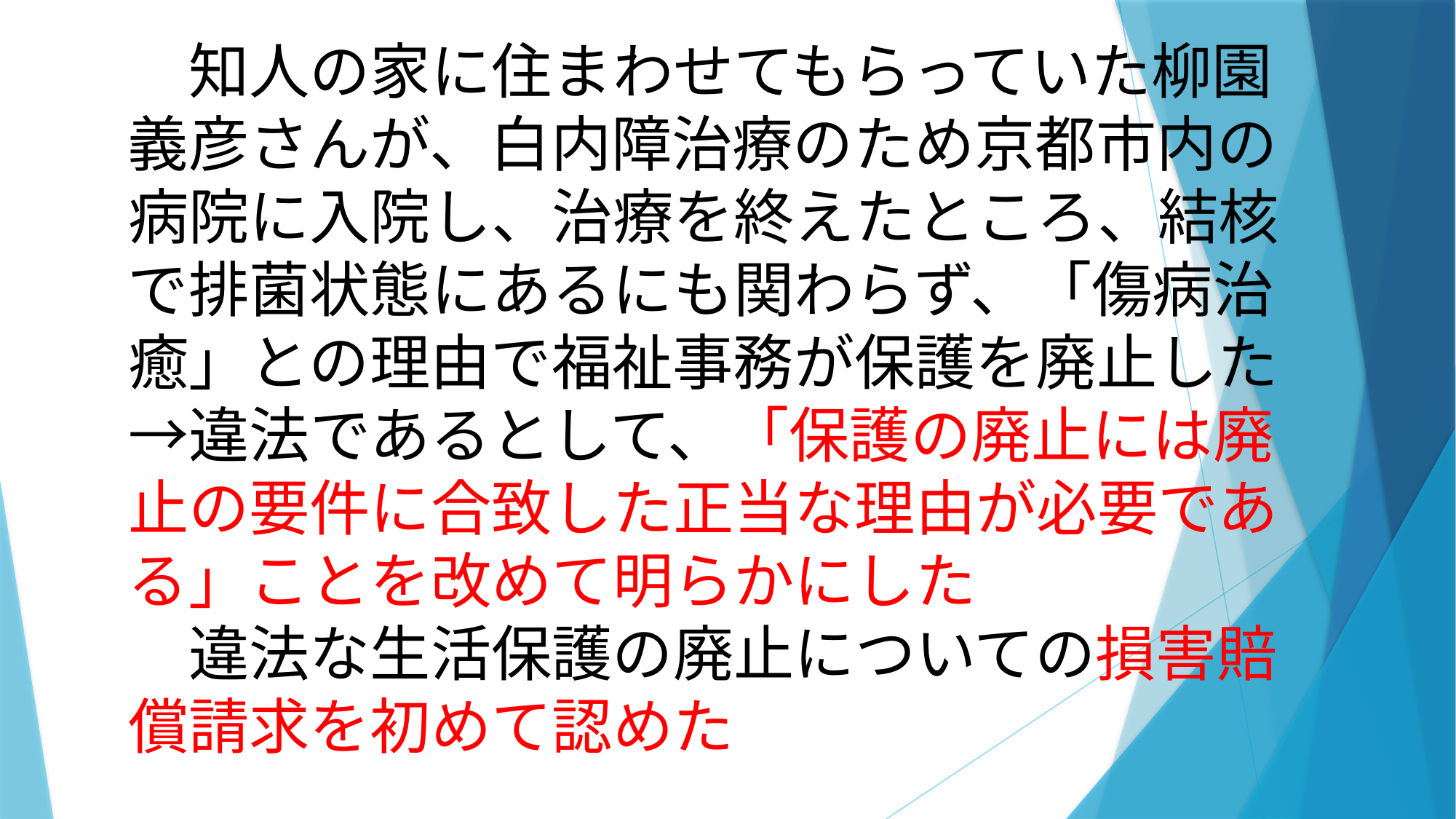

知人の家に住まわせてもらっていた柳園
　　義彦さんが、白内障治療のため京都市内の
　　病院に入院し、治療を終えたところ、結核
　　で排菌状態にあるにも関わらず、「傷病治
　　癒」との理由で福祉事務が保護を廃止した
　　→違法であるとして、「保護の廃止には廃
　　止の要件に合致した正当な理由が必要であ
　　る」ことを改めて明らかにした
　　　違法な生活保護の廃止についての損害賠
　　償請求を初めて認めた